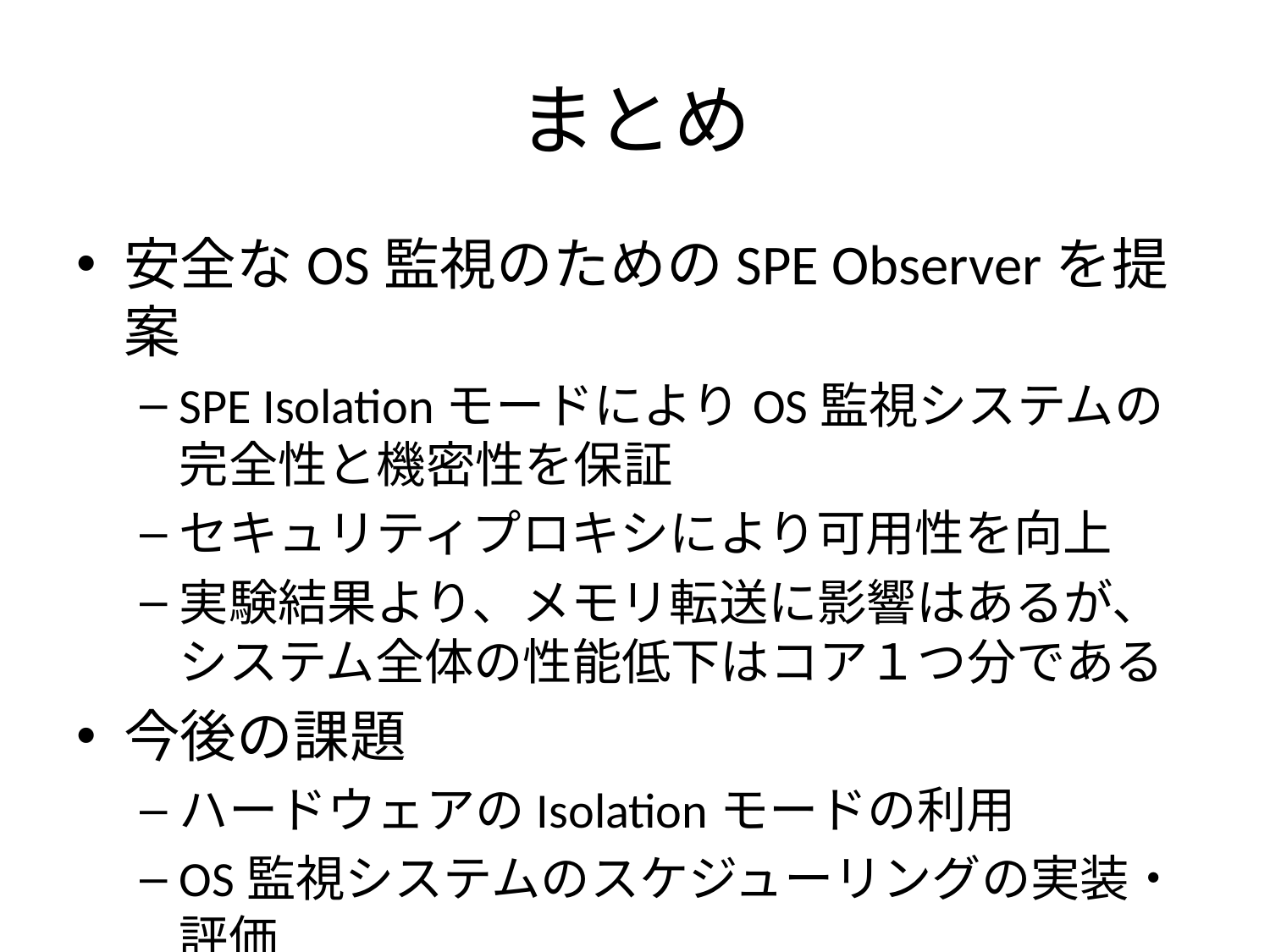

# まとめ
安全なOS監視のためのSPE Observerを提案
SPE IsolationモードによりOS監視システムの完全性と機密性を保証
セキュリティプロキシにより可用性を向上
実験結果より、メモリ転送に影響はあるが、
システム全体の性能低下はコア１つ分である
今後の課題
ハードウェアのIsolationモードの利用
OS監視システムのスケジューリングの実装・評価